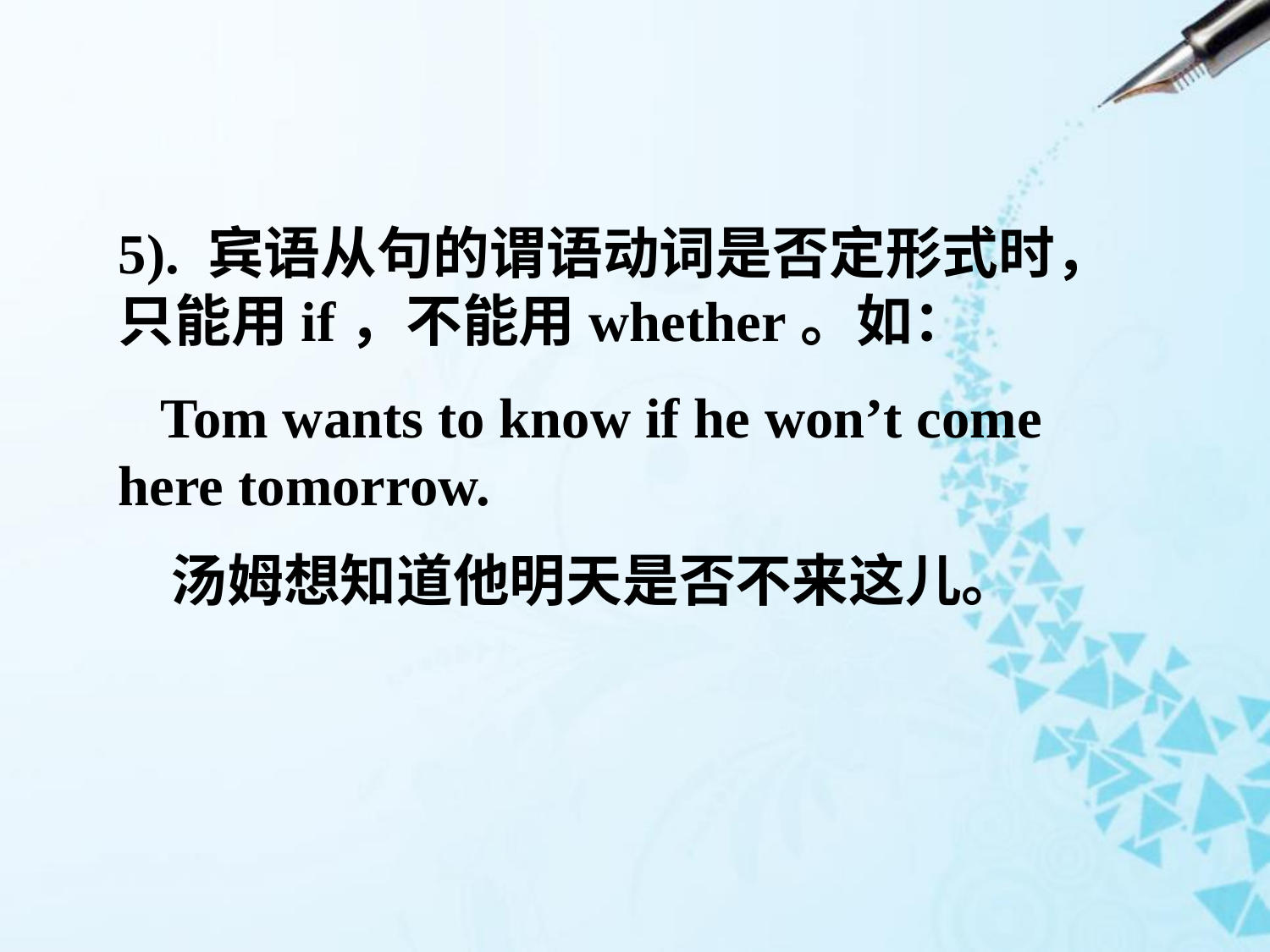

5). 宾语从句的谓语动词是否定形式时，只能用if，不能用whether。如：
   Tom wants to know if he won’t come here tomorrow.
   汤姆想知道他明天是否不来这儿。